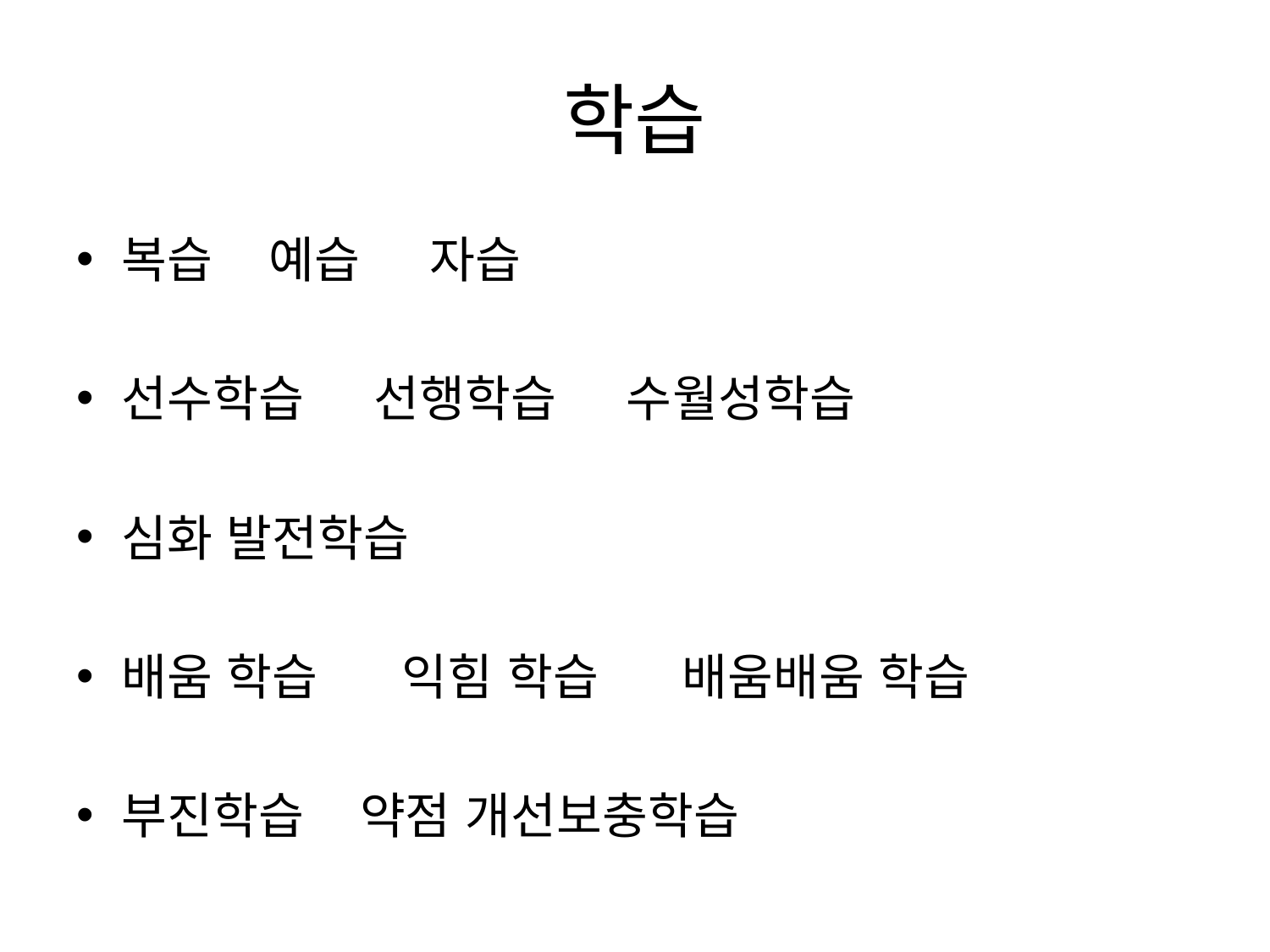

# 학습
복습    예습     자습

선수학습     선행학습     수월성학습

심화 발전학습

배움 학습      익힘 학습      배움배움 학습

부진학습    약점 개선보충학습